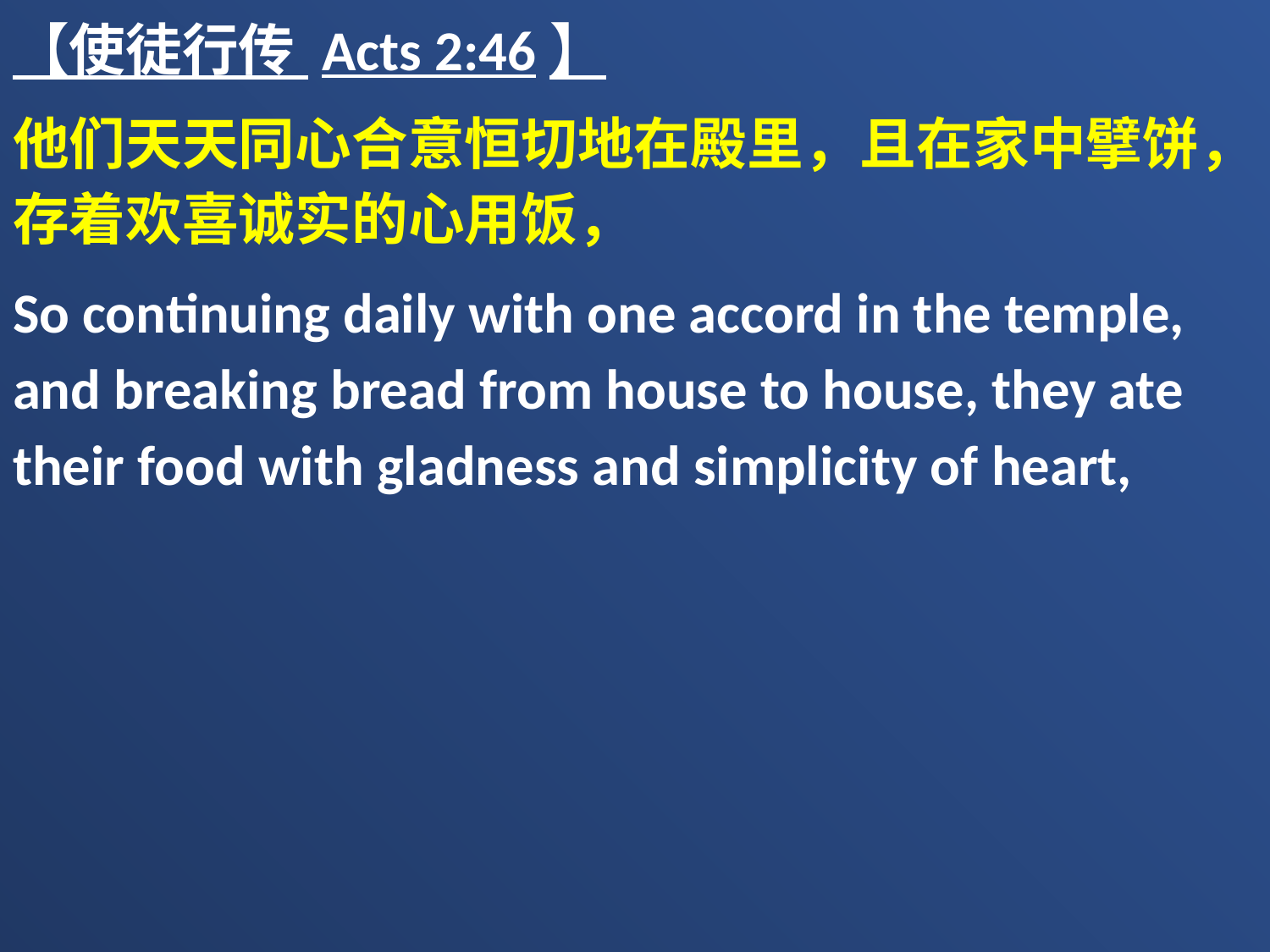

【使徒行传 Acts 2:46】
他们天天同心合意恒切地在殿里，且在家中擘饼，存着欢喜诚实的心用饭，
So continuing daily with one accord in the temple, and breaking bread from house to house, they ate their food with gladness and simplicity of heart,